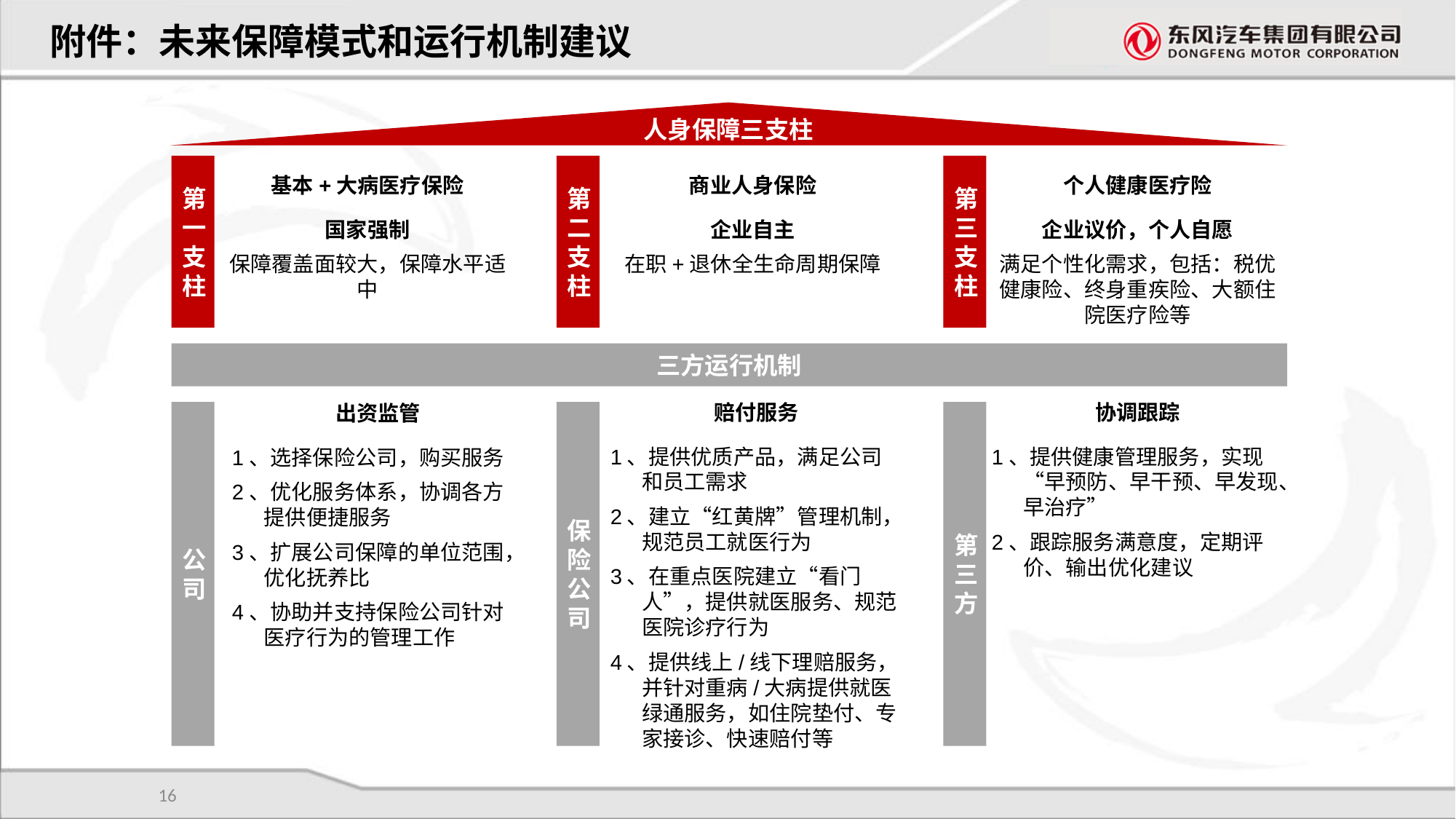

附件：未来保障模式和运行机制建议

人身保障三支柱

第一支柱
第二支柱
第三支柱
基本+大病医疗保险
商业人身保险
个人健康医疗险
国家强制
保障覆盖面较大，保障水平适中
企业自主
在职+退休全生命周期保障
企业议价，个人自愿
满足个性化需求，包括：税优健康险、终身重疾险、大额住院医疗险等
三方运行机制
赔付服务
协调跟踪
出资监管
公司
保险公司
第三方
1、提供优质产品，满足公司和员工需求
2、建立“红黄牌”管理机制，规范员工就医行为
3、在重点医院建立“看门人”，提供就医服务、规范医院诊疗行为
4、提供线上/线下理赔服务，并针对重病/大病提供就医绿通服务，如住院垫付、专家接诊、快速赔付等
1、提供健康管理服务，实现“早预防、早干预、早发现、早治疗”
2、跟踪服务满意度，定期评价、输出优化建议
1、选择保险公司，购买服务
2、优化服务体系，协调各方提供便捷服务
3、扩展公司保障的单位范围，优化抚养比
4、协助并支持保险公司针对医疗行为的管理工作